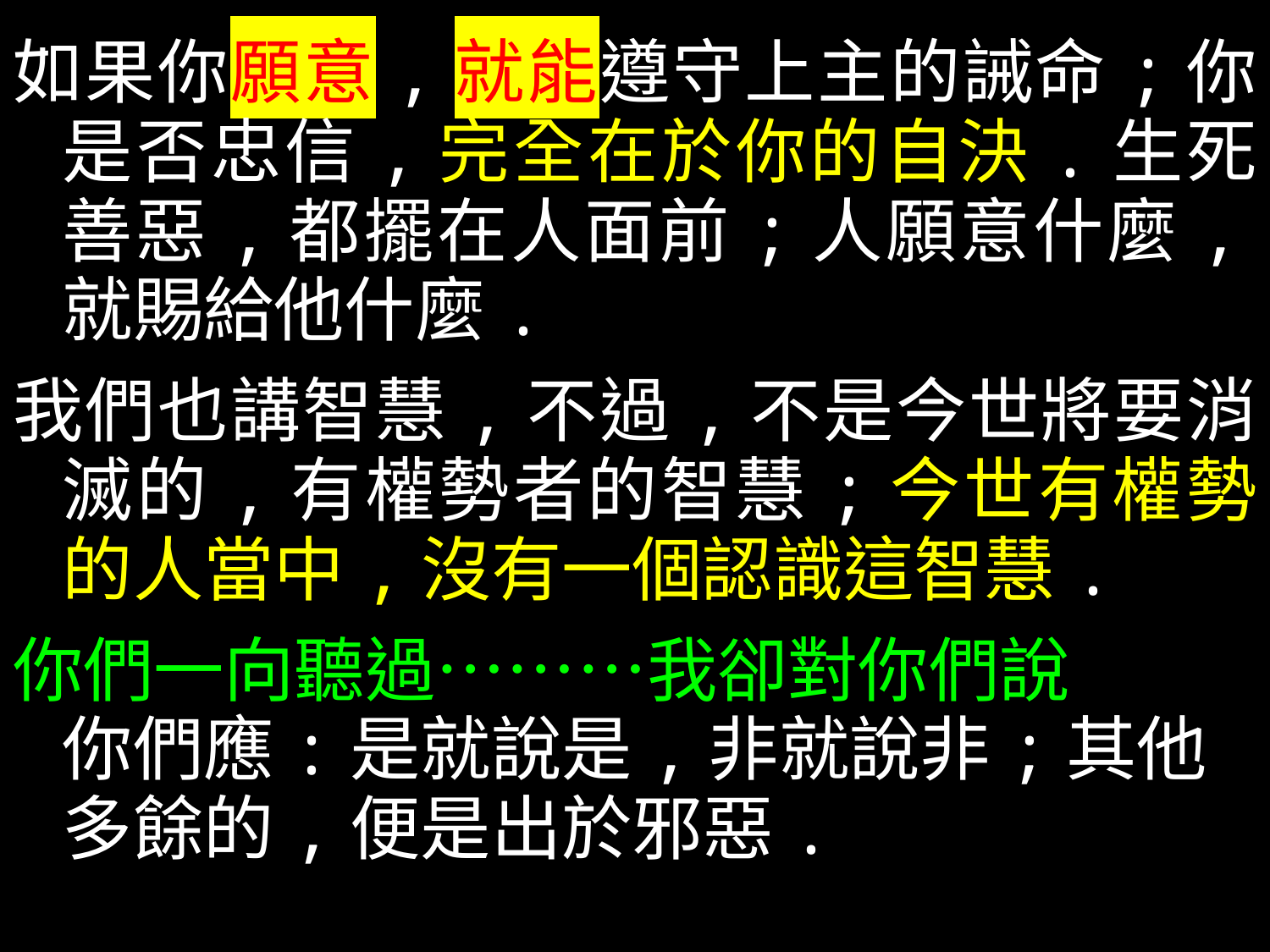

如果你願意,就能遵守上主的誡命;你是否忠信,完全在於你的自決.生死善惡,都擺在人面前;人願意什麼,就賜給他什麼.
我們也講智慧,不過,不是今世將要消滅的,有權勢者的智慧;今世有權勢的人當中,沒有一個認識這智慧.
你們一向聽過………我卻對你們說
你們應:是就說是,非就說非;其他多餘的,便是出於邪惡.